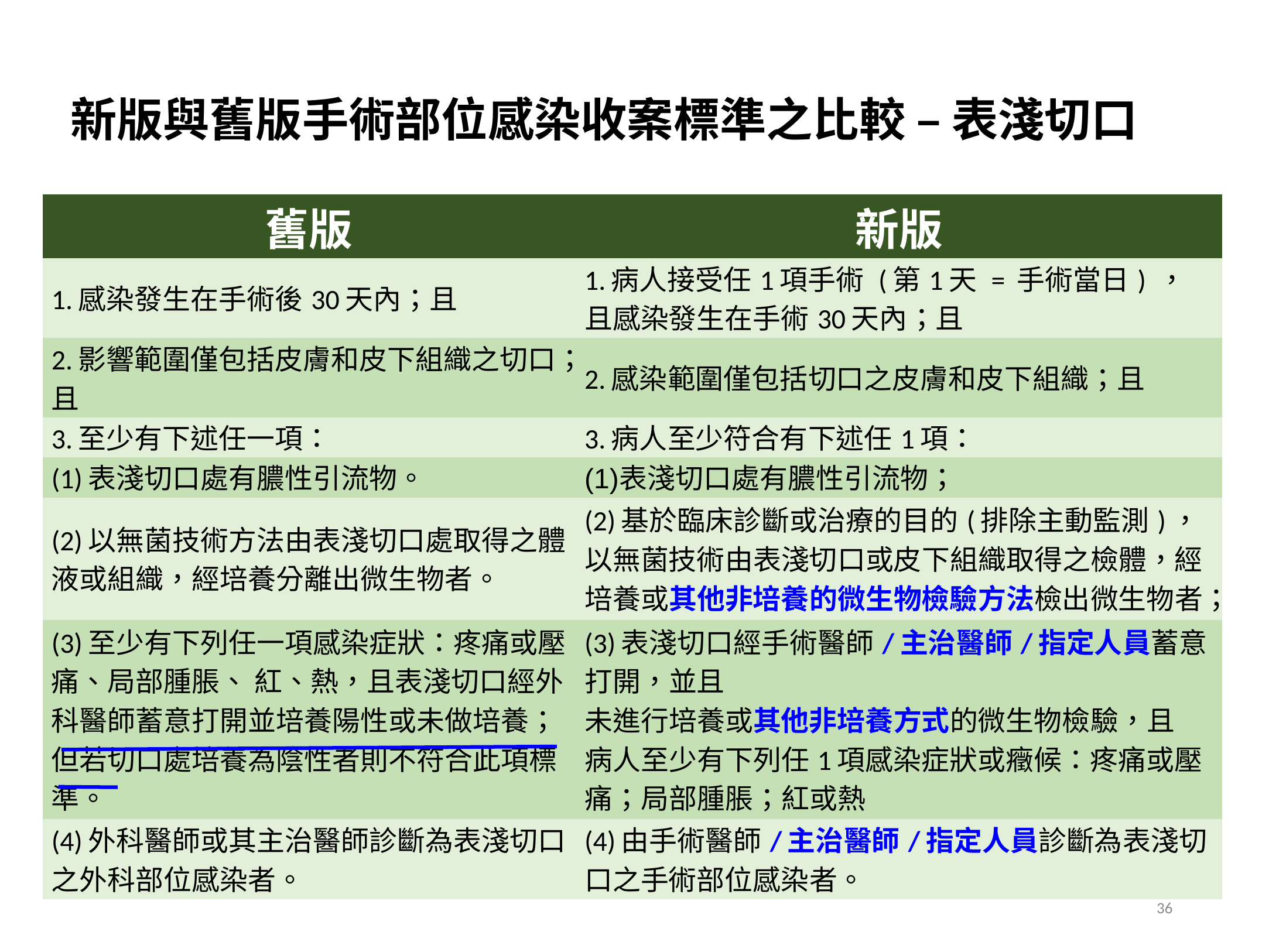

# 新版與舊版手術部位感染收案標準之比較 – 表淺切口
| 舊版 | 新版 |
| --- | --- |
| 1.感染發生在手術後30天內；且 | 1.病人接受任1項手術 (第1天 = 手術當日) ，且感染發生在手術30天內；且 |
| 2.影響範圍僅包括皮膚和皮下組織之切口；且 | 2.感染範圍僅包括切口之皮膚和皮下組織；且 |
| 3.至少有下述任一項： | 3.病人至少符合有下述任1項： |
| (1)表淺切口處有膿性引流物。 | 表淺切口處有膿性引流物； |
| (2)以無菌技術方法由表淺切口處取得之體液或組織，經培養分離出微生物者。 | (2)基於臨床診斷或治療的目的(排除主動監測)，以無菌技術由表淺切口或皮下組織取得之檢體，經培養或其他非培養的微生物檢驗方法檢出微生物者； |
| (3)至少有下列任一項感染症狀：疼痛或壓痛、局部腫脹、 紅、熱，且表淺切口經外科醫師蓄意打開並培養陽性或未做培養；但若切口處培養為陰性者則不符合此項標準。 | (3)表淺切口經手術醫師/主治醫師/指定人員蓄意打開，並且 未進行培養或其他非培養方式的微生物檢驗，且 病人至少有下列任1項感染症狀或癥候：疼痛或壓痛；局部腫脹；紅或熱 |
| (4)外科醫師或其主治醫師診斷為表淺切口之外科部位感染者。 | (4)由手術醫師/主治醫師/指定人員診斷為表淺切口之手術部位感染者。 |
36